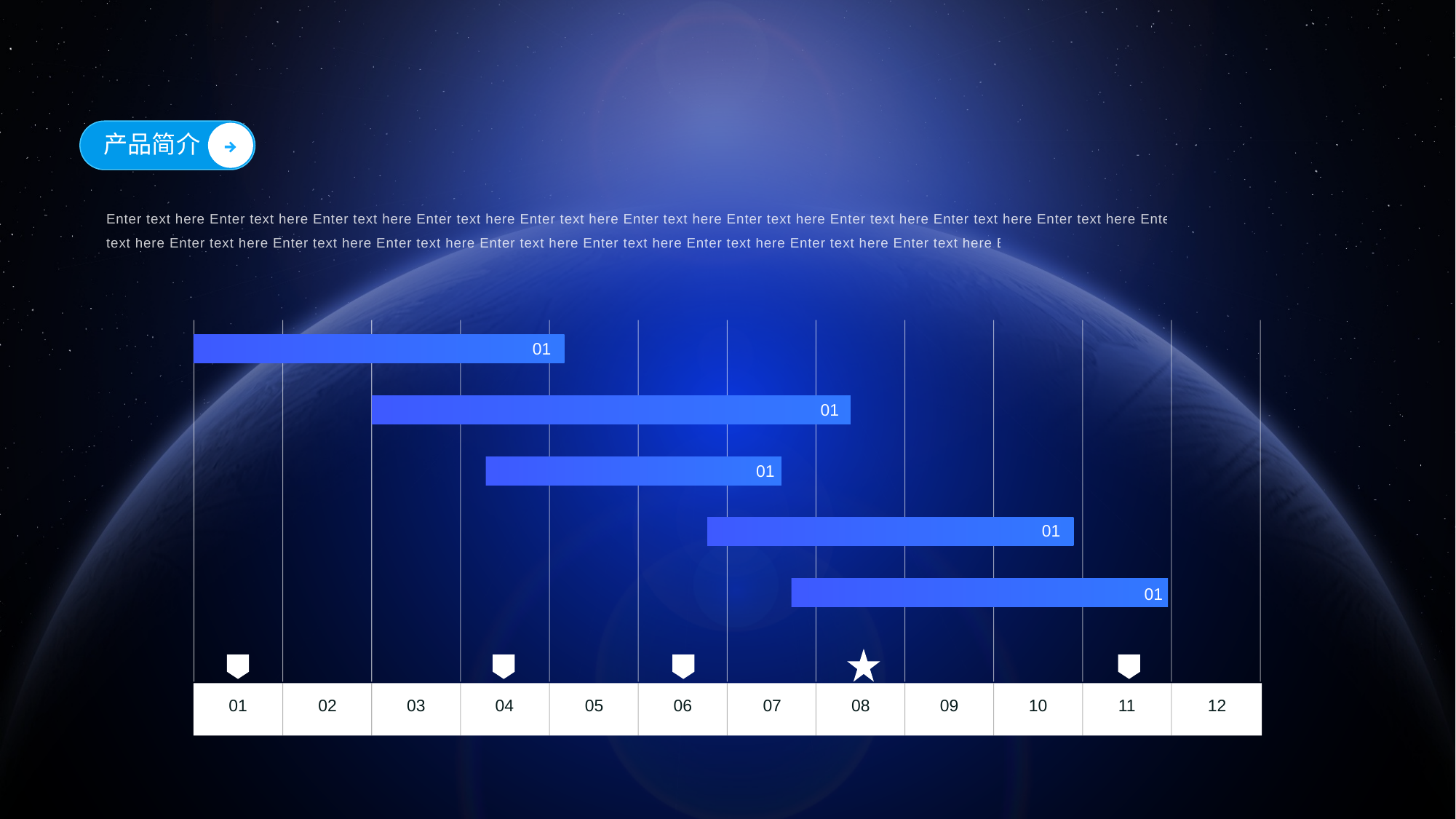

产品简介
Enter text here Enter text here Enter text here Enter text here Enter text here Enter text here Enter text here Enter text here Enter text here Enter text here Enter text here Enter text here Enter text here Enter text here Enter text here Enter text here Enter text here Enter text here Enter text here Enter text here Enter text here

01
01

01

01

01

01
02
03
04
05
06
07
08
09
10
11
12